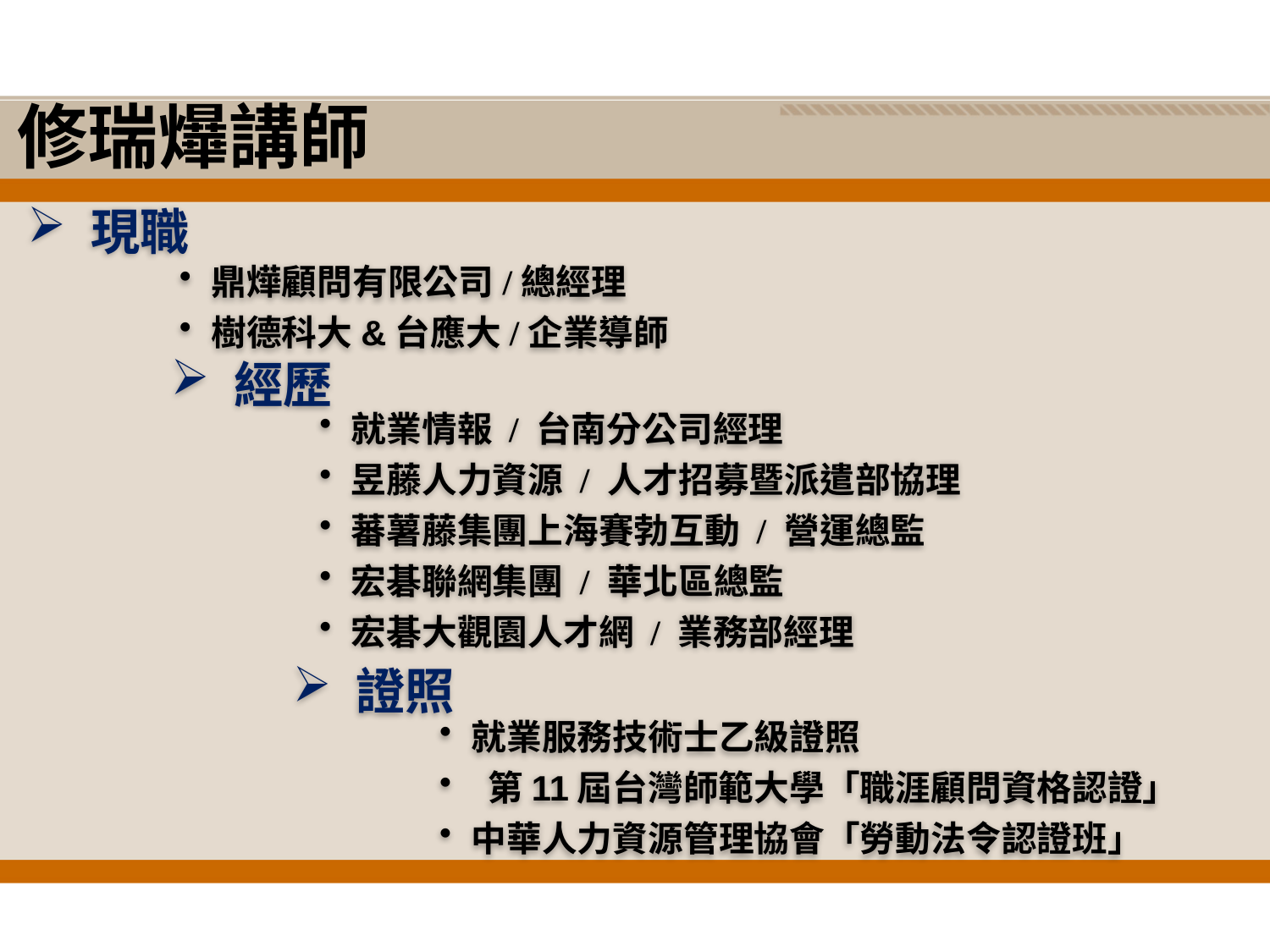

修瑞爗講師
現職
鼎燁顧問有限公司/總經理
樹德科大&台應大/企業導師
就業情報 / 台南分公司經理
昱藤人力資源 / 人才招募暨派遣部協理
蕃薯藤集團上海賽勃互動 / 營運總監
宏碁聯網集團 / 華北區總監
宏碁大觀園人才網 / 業務部經理
經歷
證照
就業服務技術士乙級證照
 第11屆台灣師範大學「職涯顧問資格認證」
中華人力資源管理協會「勞動法令認證班」